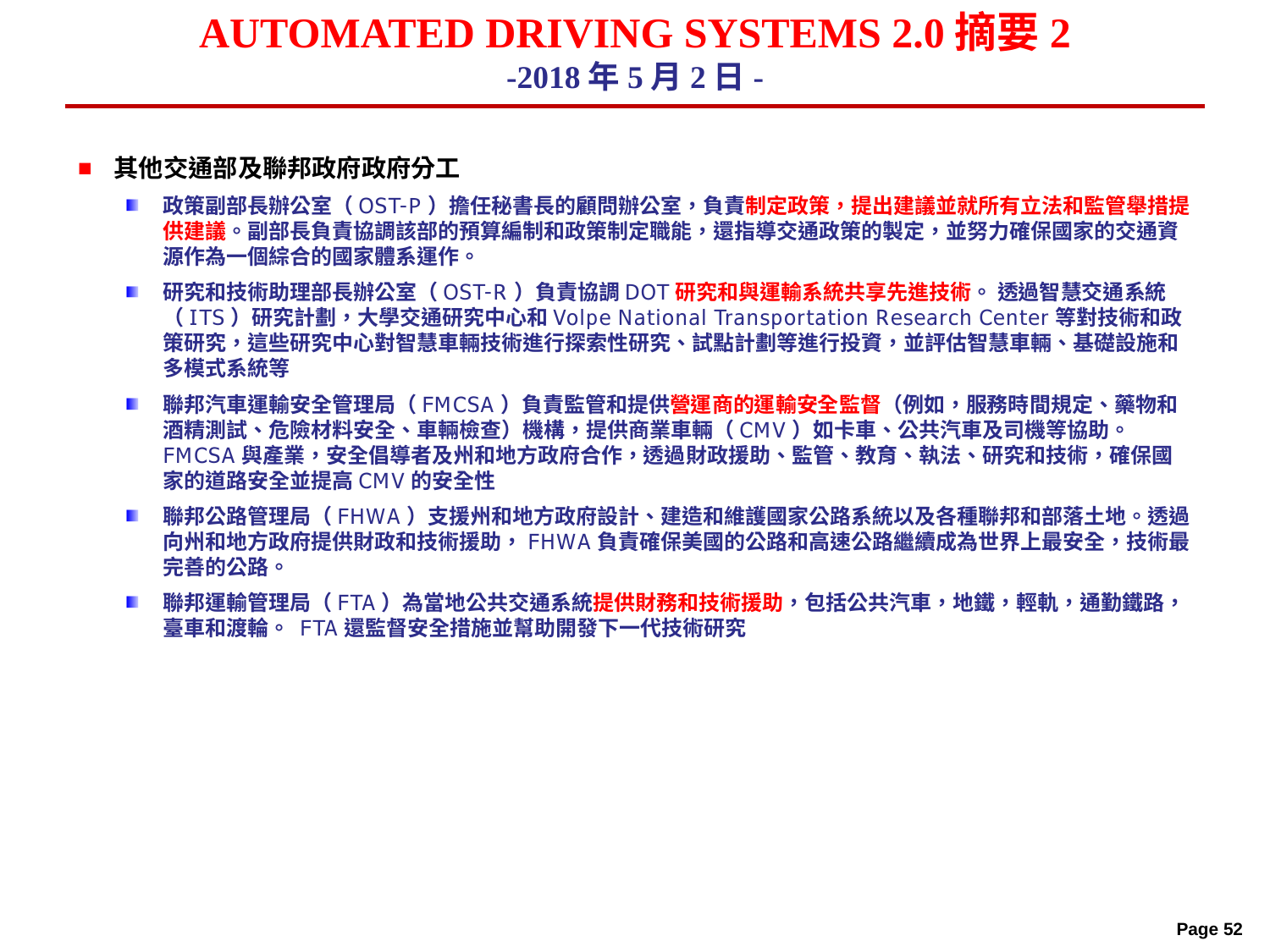

# AUTOMATED DRIVING SYSTEMS 2.0摘要2 -2018年5月2日-
其他交通部及聯邦政府政府分工
政策副部長辦公室（OST-P）擔任秘書長的顧問辦公室，負責制定政策，提出建議並就所有立法和監管舉措提供建議。副部長負責協調該部的預算編制和政策制定職能，還指導交通政策的製定，並努力確保國家的交通資源作為一個綜合的國家體系運作。
研究和技術助理部長辦公室（OST-R）負責協調DOT研究和與運輸系統共享先進技術。 透過智慧交通系統（ITS）研究計劃，大學交通研究中心和Volpe National Transportation Research Center等對技術和政策研究，這些研究中心對智慧車輛技術進行探索性研究、試點計劃等進行投資，並評估智慧車輛、基礎設施和多模式系統等
聯邦汽車運輸安全管理局（FMCSA）負責監管和提供營運商的運輸安全監督（例如，服務時間規定、藥物和酒精測試、危險材料安全、車輛檢查）機構，提供商業車輛（CMV）如卡車、公共汽車及司機等協助。 FMCSA與產業，安全倡導者及州和地方政府合作，透過財政援助、監管、教育、執法、研究和技術，確保國家的道路安全並提高CMV的安全性
聯邦公路管理局（FHWA）支援州和地方政府設計、建造和維護國家公路系統以及各種聯邦和部落土地。透過向州和地方政府提供財政和技術援助，FHWA負責確保美國的公路和高速公路繼續成為世界上最安全，技術最完善的公路。
聯邦運輸管理局（FTA）為當地公共交通系統提供財務和技術援助，包括公共汽車，地鐵，輕軌，通勤鐵路，臺車和渡輪。 FTA還監督安全措施並幫助開發下一代技術研究